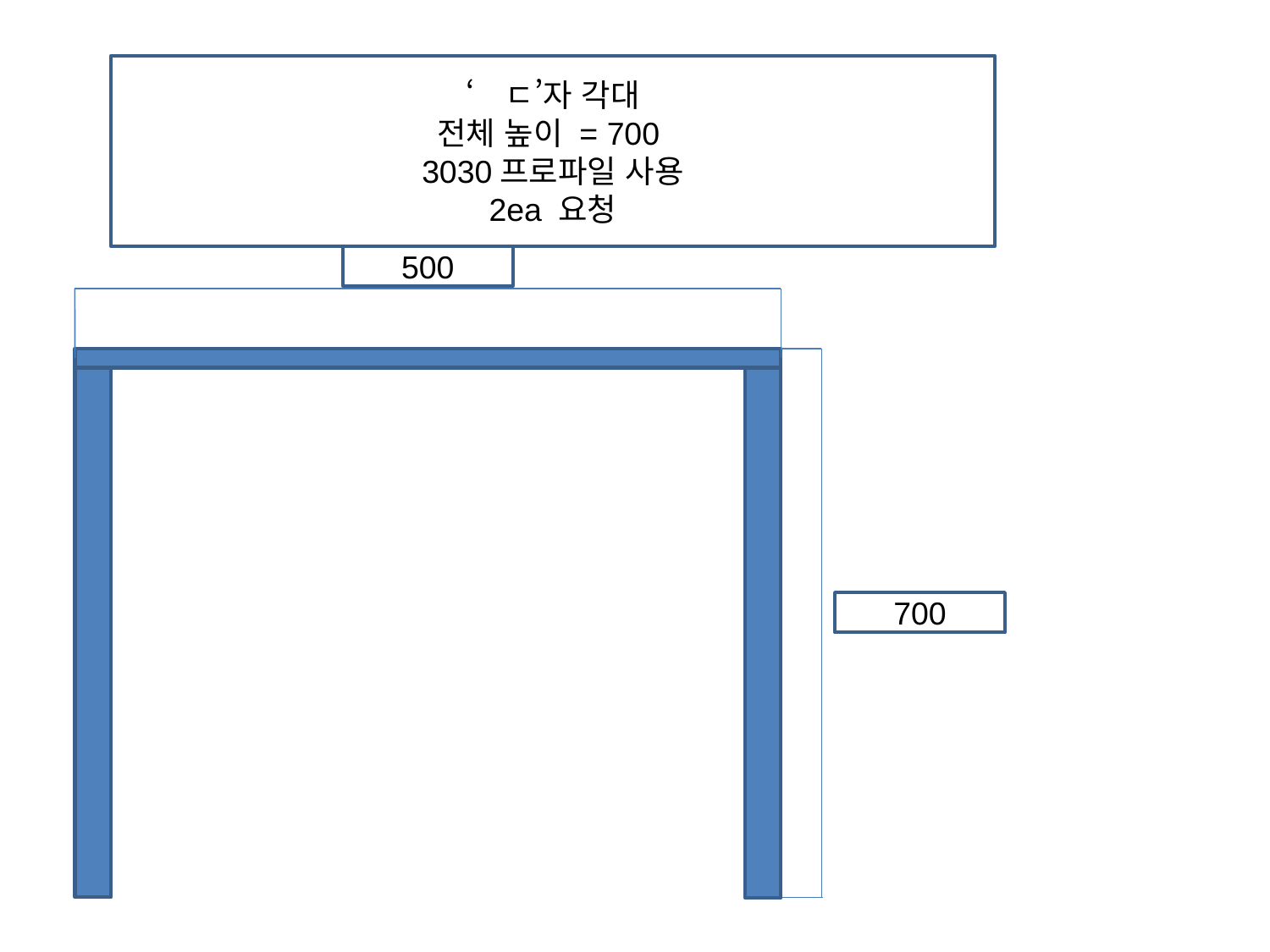

‘ㄷ’자 각대
전체 높이 = 700
3030프로파일 사용
2ea 요청
500

700